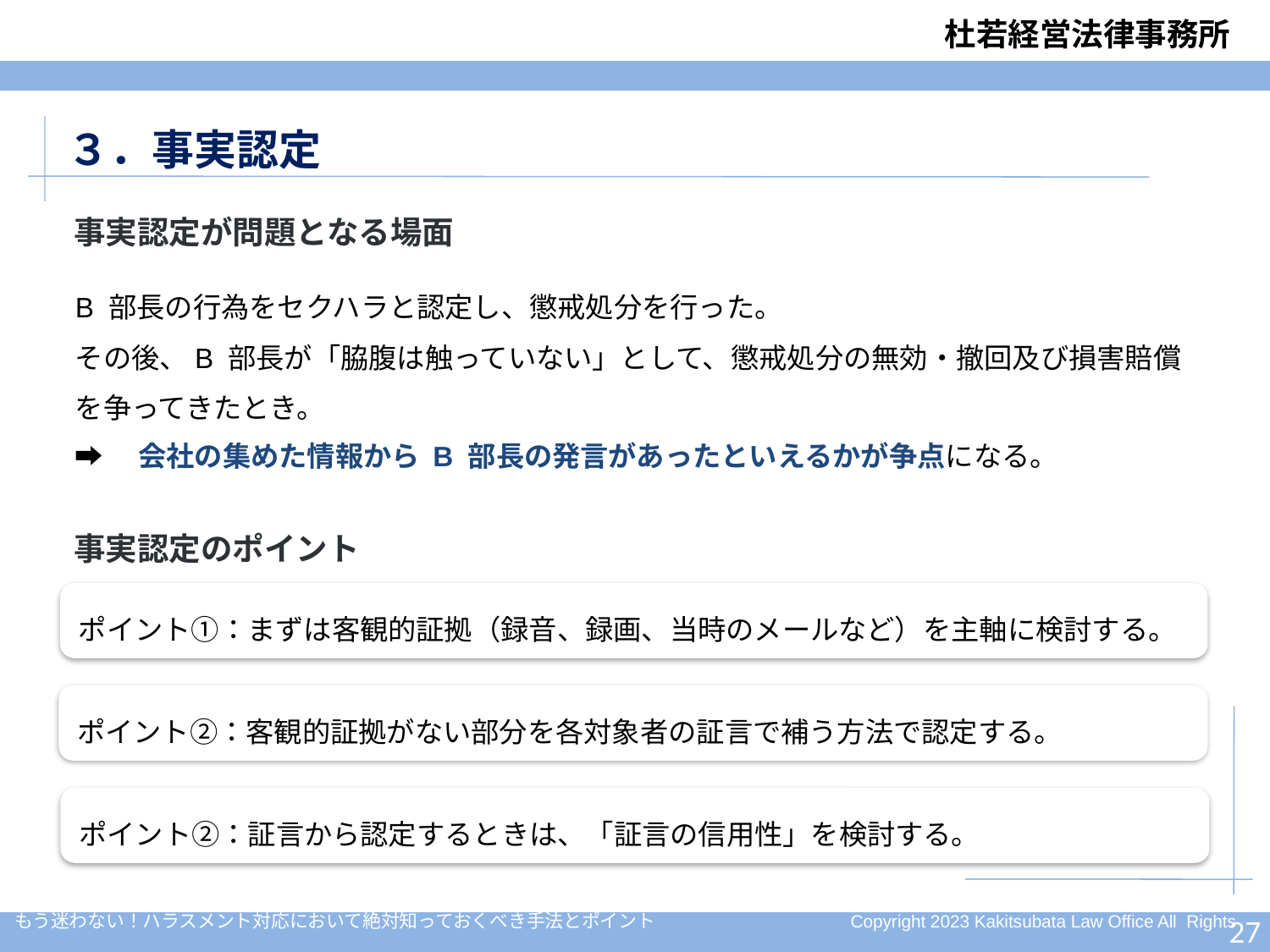

３．事実認定
事実認定が問題となる場面
B 部長の行為をセクハラと認定し、懲戒処分を行った。
その後、B 部長が「脇腹は触っていない」として、懲戒処分の無効・撤回及び損害賠償を争ってきたとき。
➡　会社の集めた情報から B 部長の発言があったといえるかが争点になる。
事実認定のポイント
ポイント①：まずは客観的証拠（録音、録画、当時のメールなど）を主軸に検討する。
ポイント②：客観的証拠がない部分を各対象者の証言で補う方法で認定する。
ポイント②：証言から認定するときは、「証言の信用性」を検討する。
27